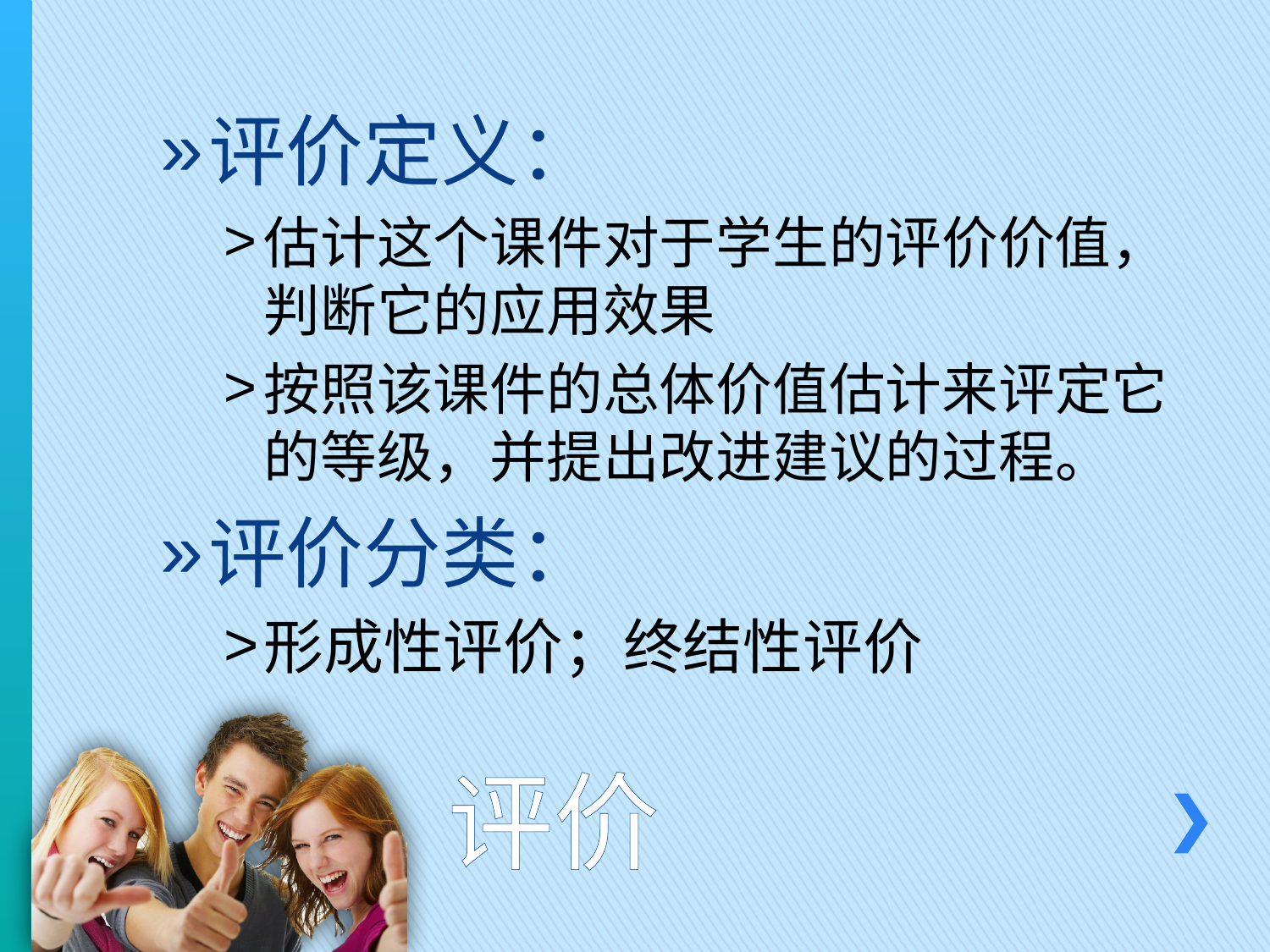

评价定义：
估计这个课件对于学生的评价价值，判断它的应用效果
按照该课件的总体价值估计来评定它的等级，并提出改进建议的过程。
评价分类：
形成性评价；终结性评价

# 评价